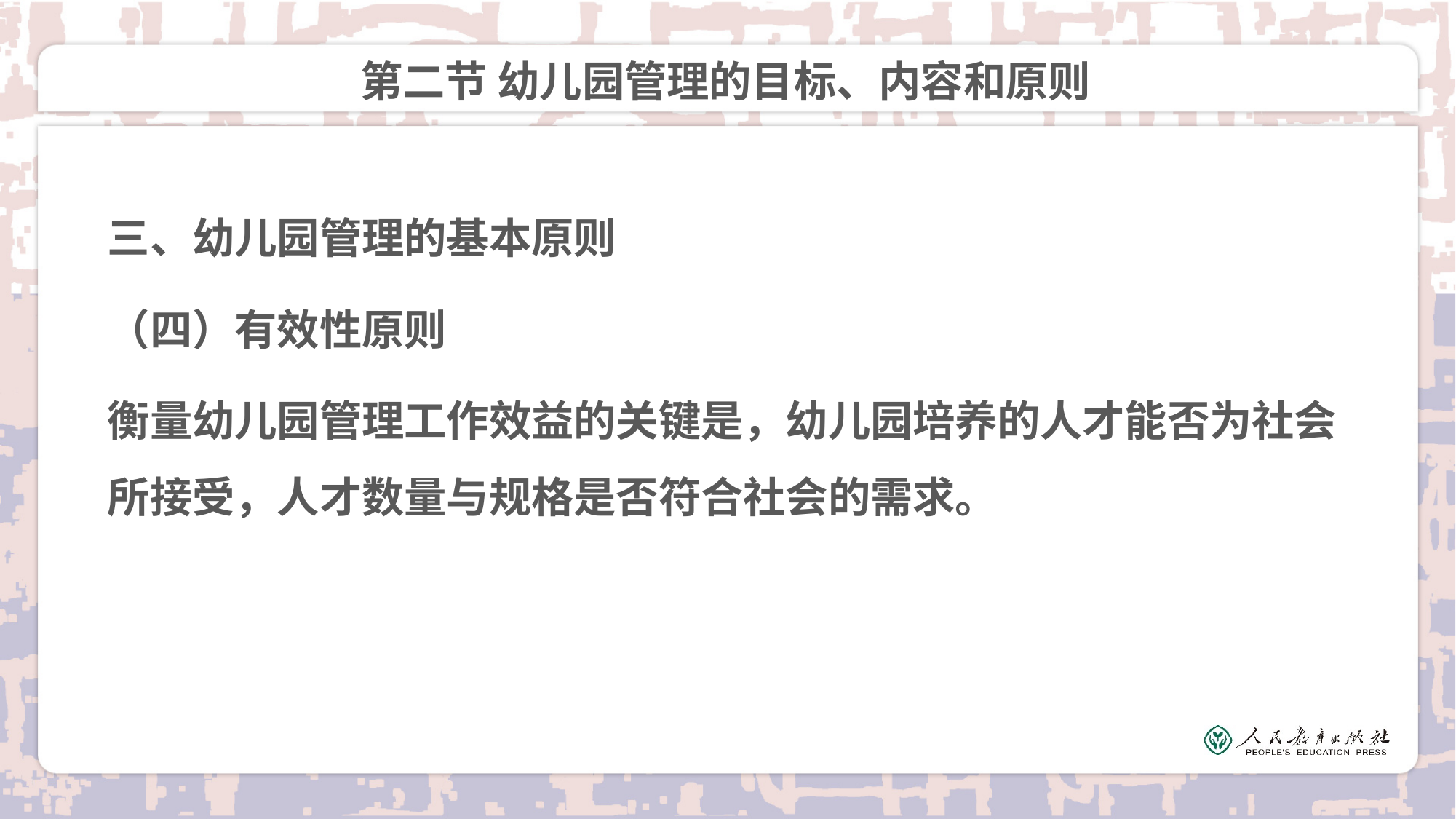

# 第二节 幼儿园管理的目标、内容和原则
三、幼儿园管理的基本原则
（四）有效性原则
衡量幼儿园管理工作效益的关键是，幼儿园培养的人才能否为社会所接受，人才数量与规格是否符合社会的需求。